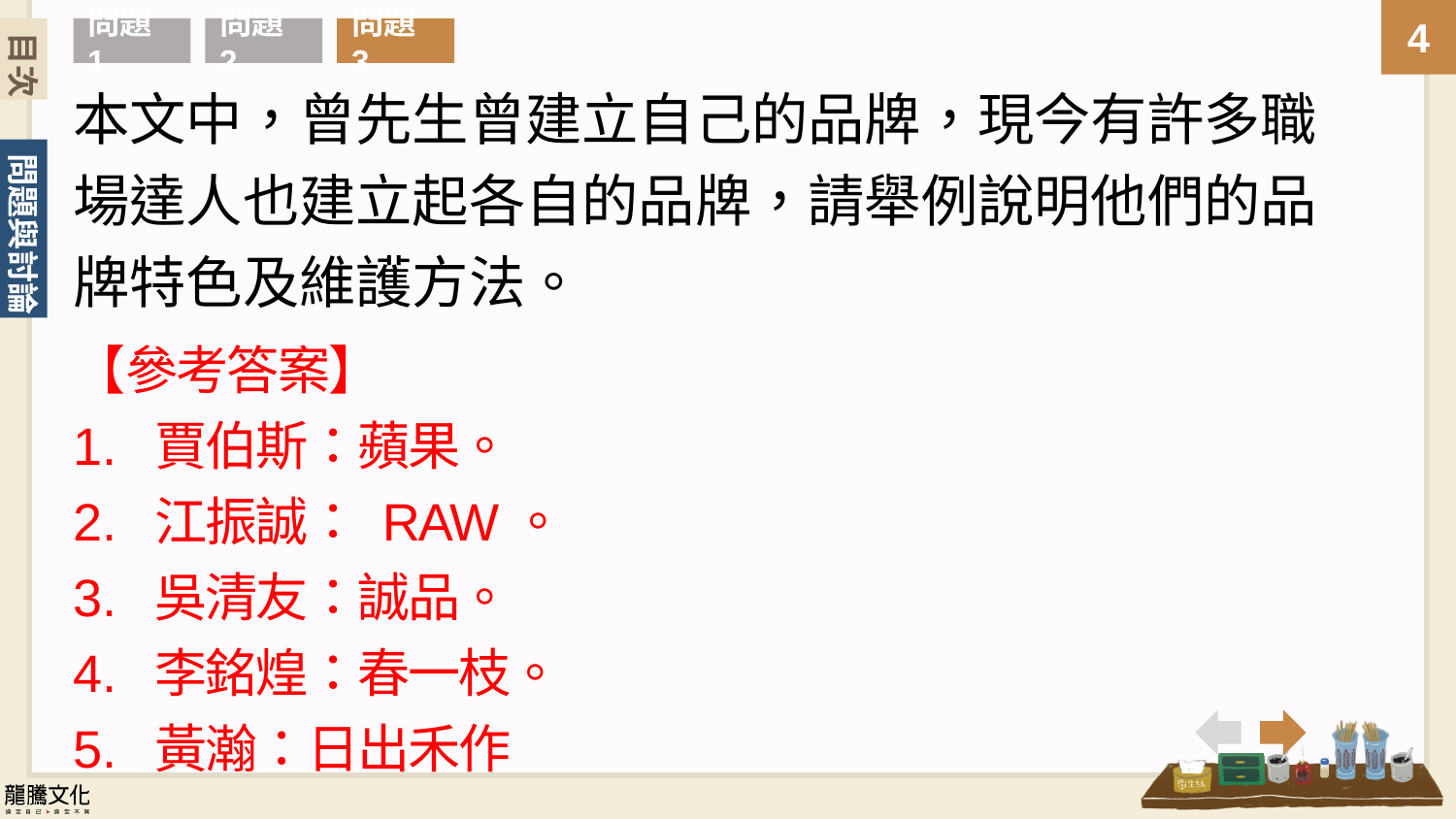

目次
問題1
問題2
問題3
本文中，曾先生曾建立自己的品牌，現今有許多職場達人也建立起各自的品牌，請舉例說明他們的品牌特色及維護方法。
【參考答案】
賈伯斯：蘋果。
江振誠： RAW。
吳清友：誠品。
李銘煌：春一枝。
黃瀚：日出禾作